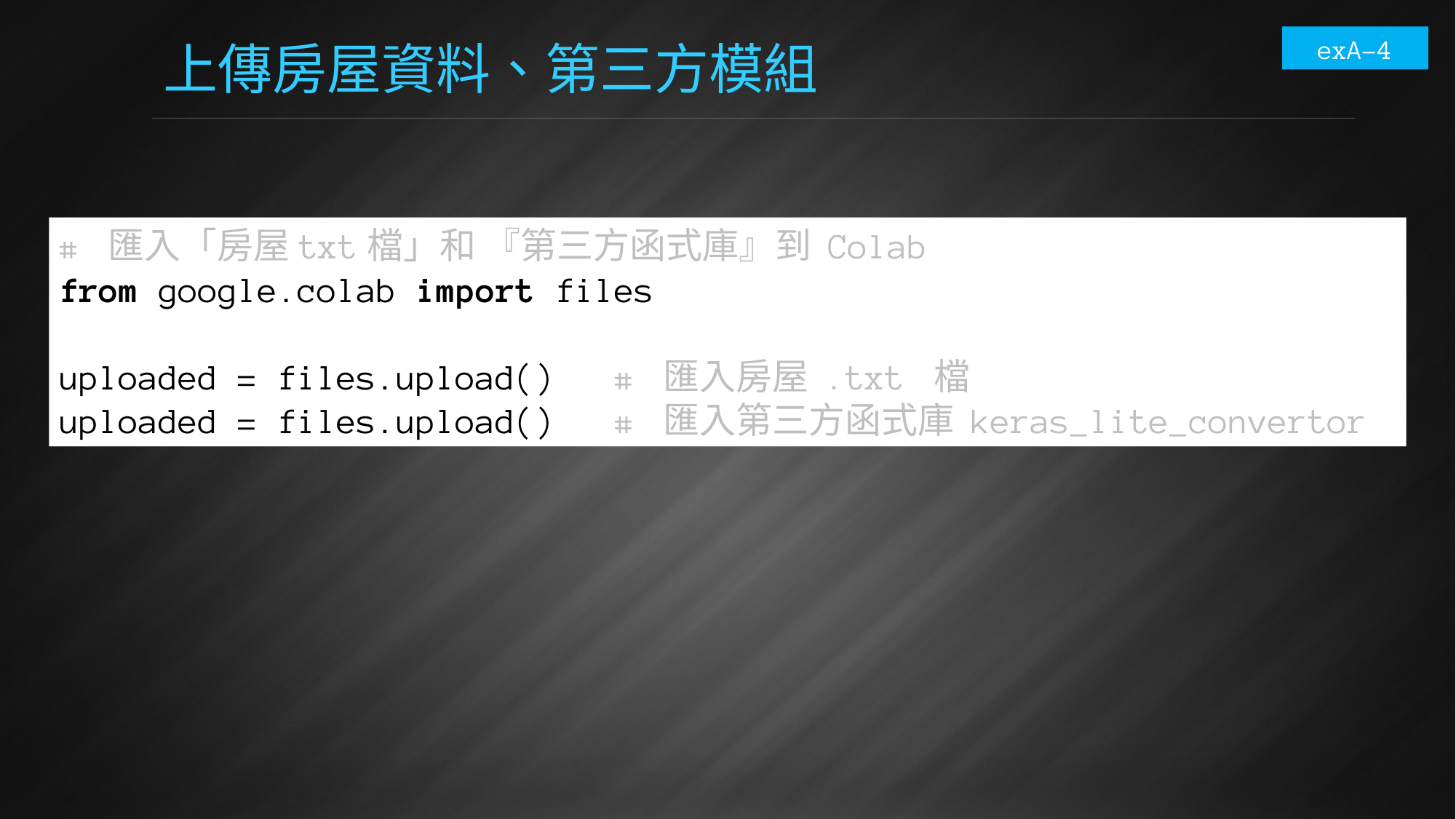

exA-4
# 上傳房屋資料、第三方模組
# 匯入「房屋txt檔」和 『第三方函式庫』到 Colab
from google.colab import files

uploaded = files.upload()   # 匯入房屋 .txt 檔
uploaded = files.upload()   # 匯入第三方函式庫 keras_lite_convertor